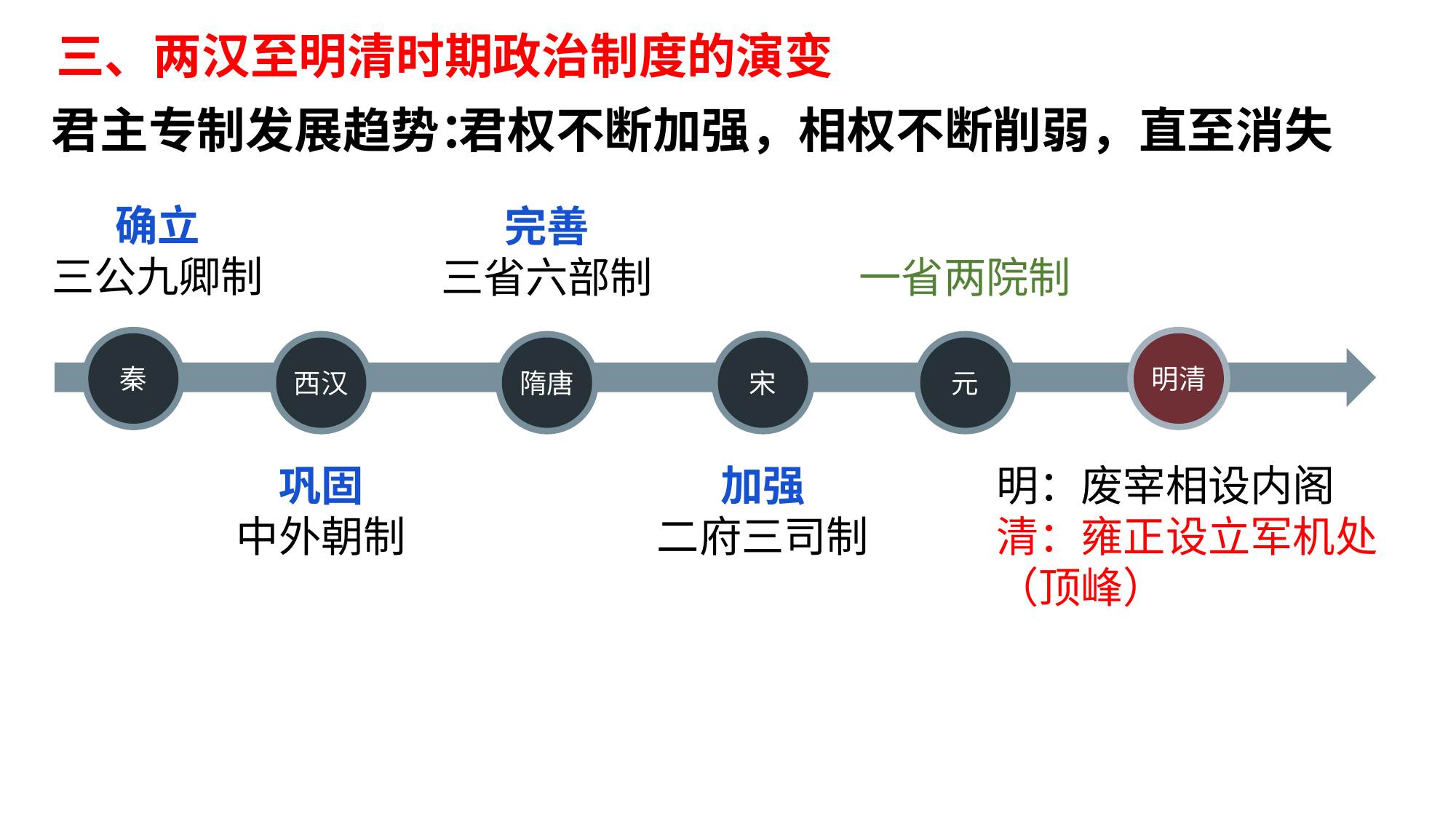

三、两汉至明清时期政治制度的演变
君主专制发展趋势：
君权不断加强，相权不断削弱，直至消失
确立
三公九卿制
完善
三省六部制
一省两院制

秦

明清

西汉

隋唐

宋

元

明：废宰相设内阁
清：雍正设立军机处
（顶峰）
巩固
中外朝制
加强
二府三司制